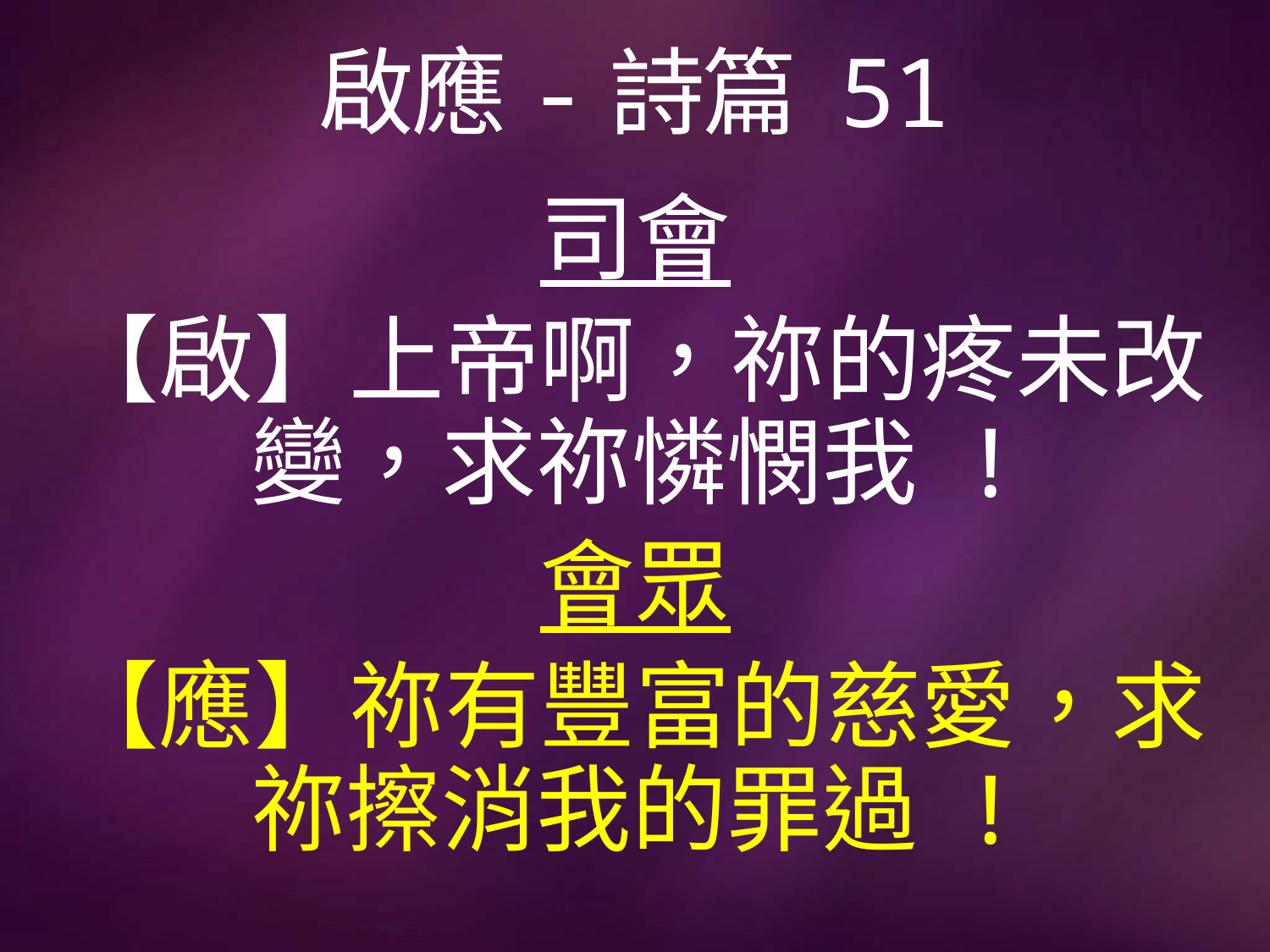

# 啟應-詩篇 51
司會
【啟】上帝啊，祢的疼未改變，求祢憐憫我 !
會眾
【應】祢有豐富的慈愛，求祢擦消我的罪過 !